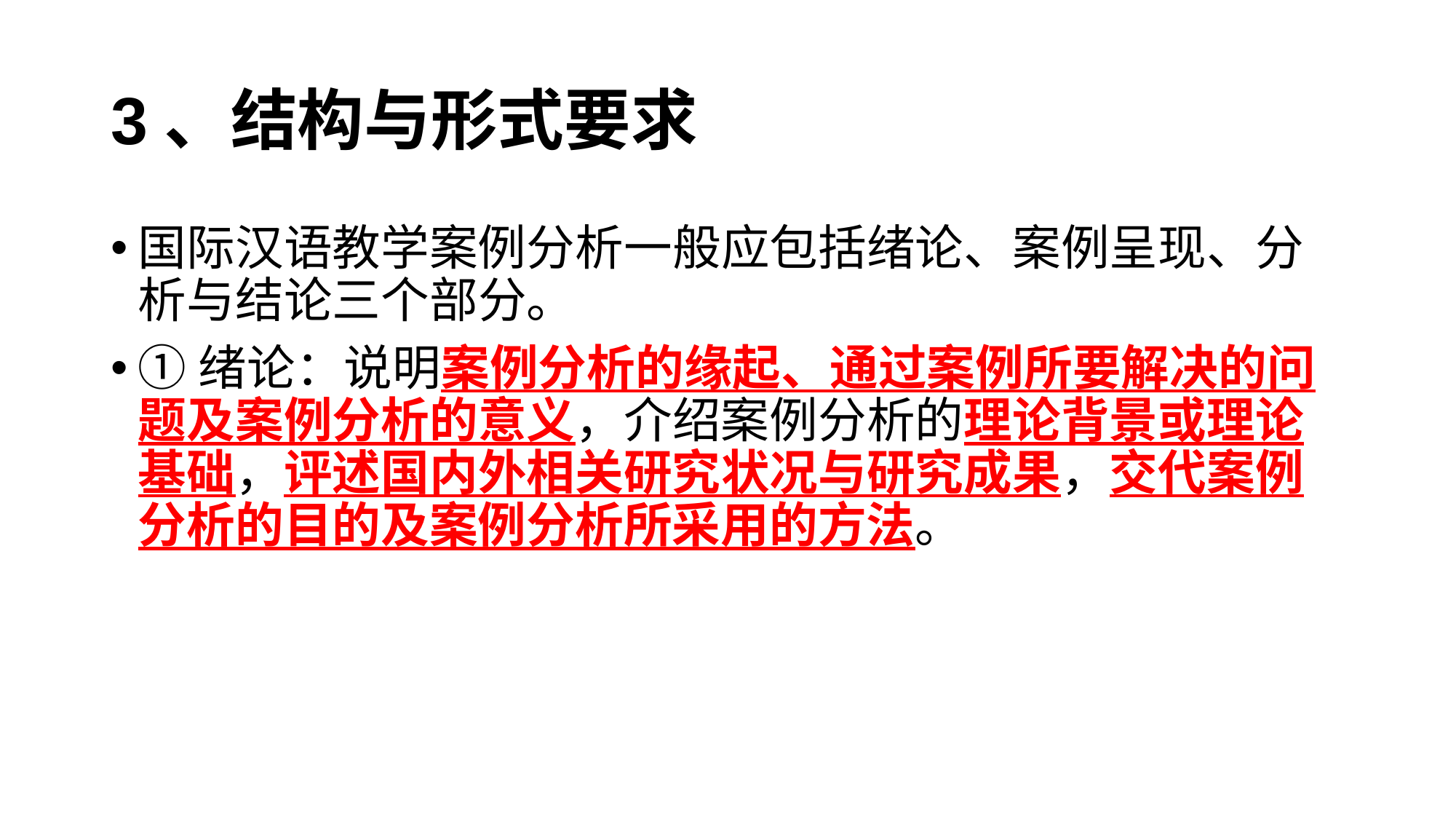

# 3、结构与形式要求
国际汉语教学案例分析一般应包括绪论、案例呈现、分析与结论三个部分。
①绪论：说明案例分析的缘起、通过案例所要解决的问题及案例分析的意义，介绍案例分析的理论背景或理论基础，评述国内外相关研究状况与研究成果，交代案例分析的目的及案例分析所采用的方法。